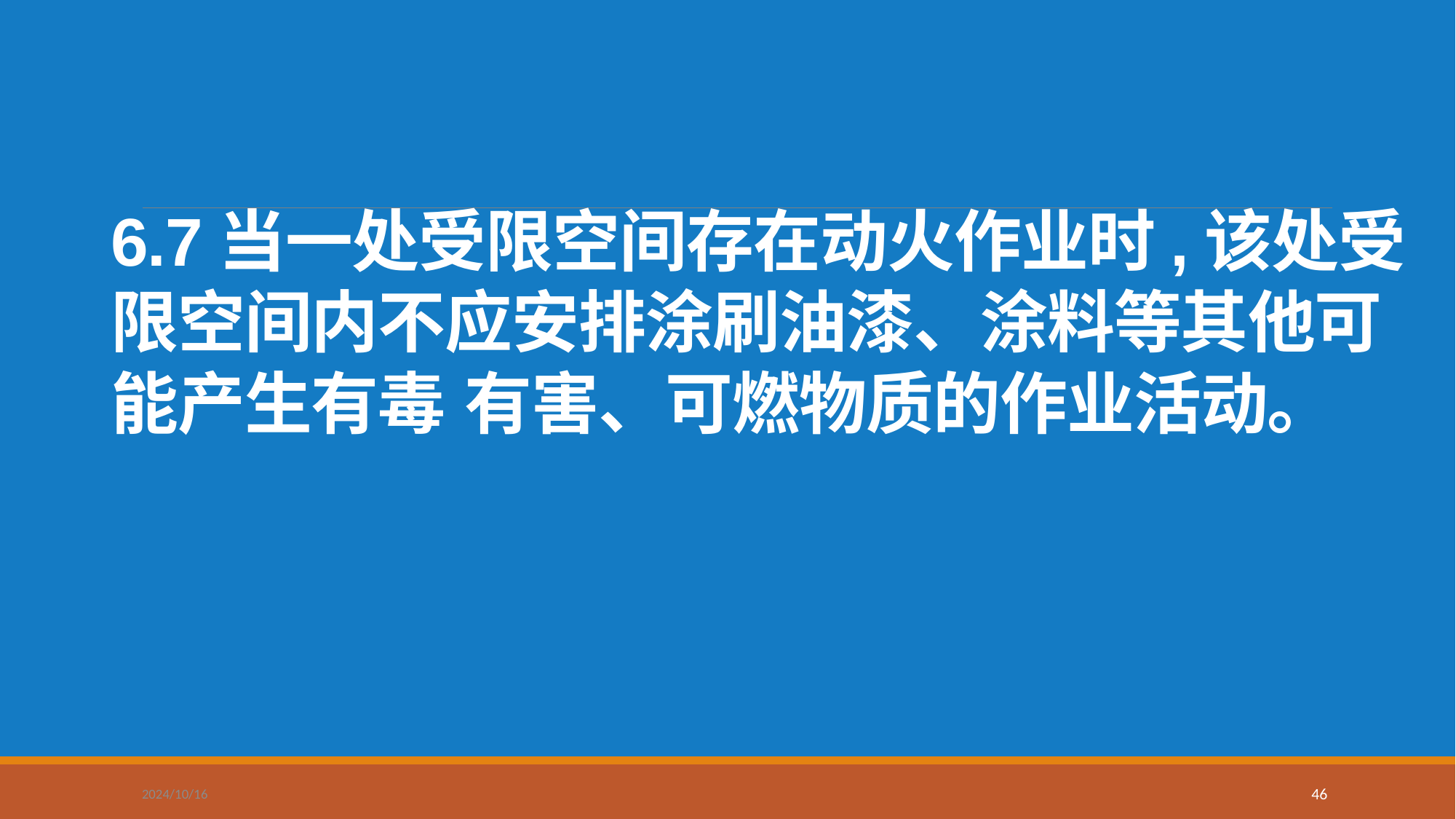

# 6.7当一处受限空间存在动火作业时,该处受限空间内不应安排涂刷油漆、涂料等其他可能产生有毒 有害、可燃物质的作业活动。
2024/10/16
46